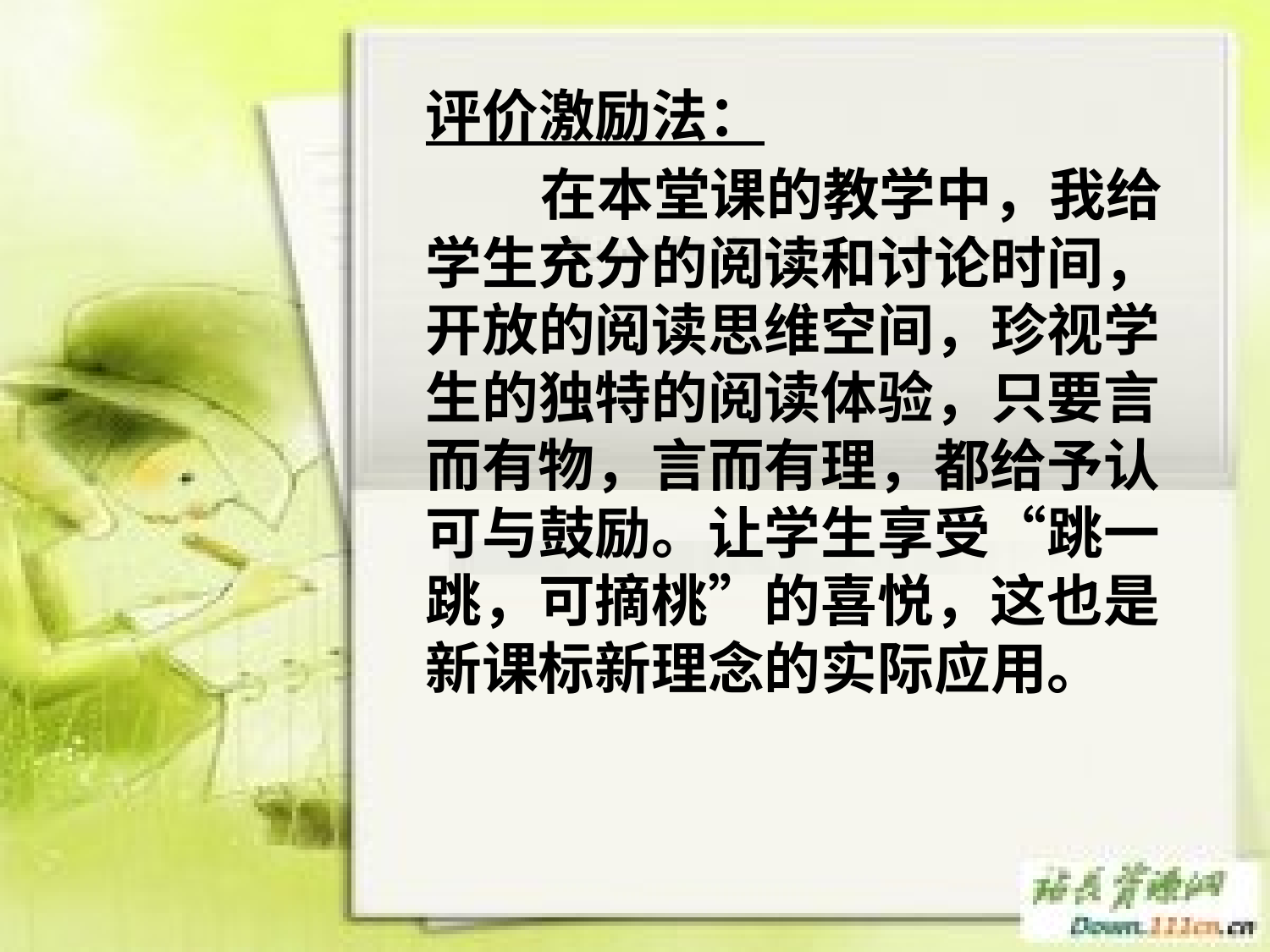

评价激励法：
        在本堂课的教学中，我给学生充分的阅读和讨论时间，开放的阅读思维空间，珍视学生的独特的阅读体验，只要言而有物，言而有理，都给予认可与鼓励。让学生享受“跳一跳，可摘桃”的喜悦，这也是新课标新理念的实际应用。